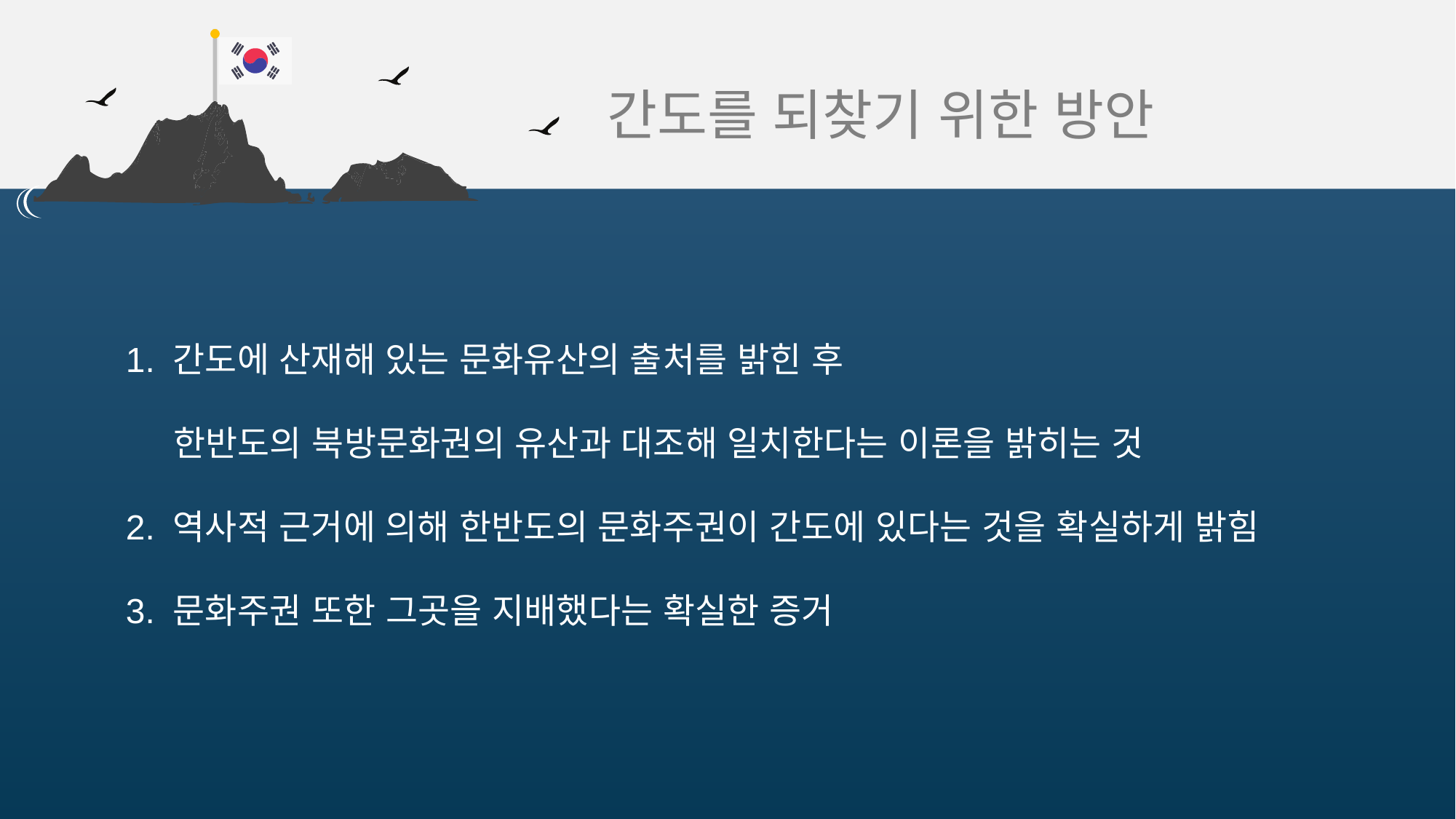

간도를 되찾기 위한 방안

1. 간도에 산재해 있는 문화유산의 출처를 밝힌 후
    한반도의 북방문화권의 유산과 대조해 일치한다는 이론을 밝히는 것
2. 역사적 근거에 의해 한반도의 문화주권이 간도에 있다는 것을 확실하게 밝힘
3. 문화주권 또한 그곳을 지배했다는 확실한 증거